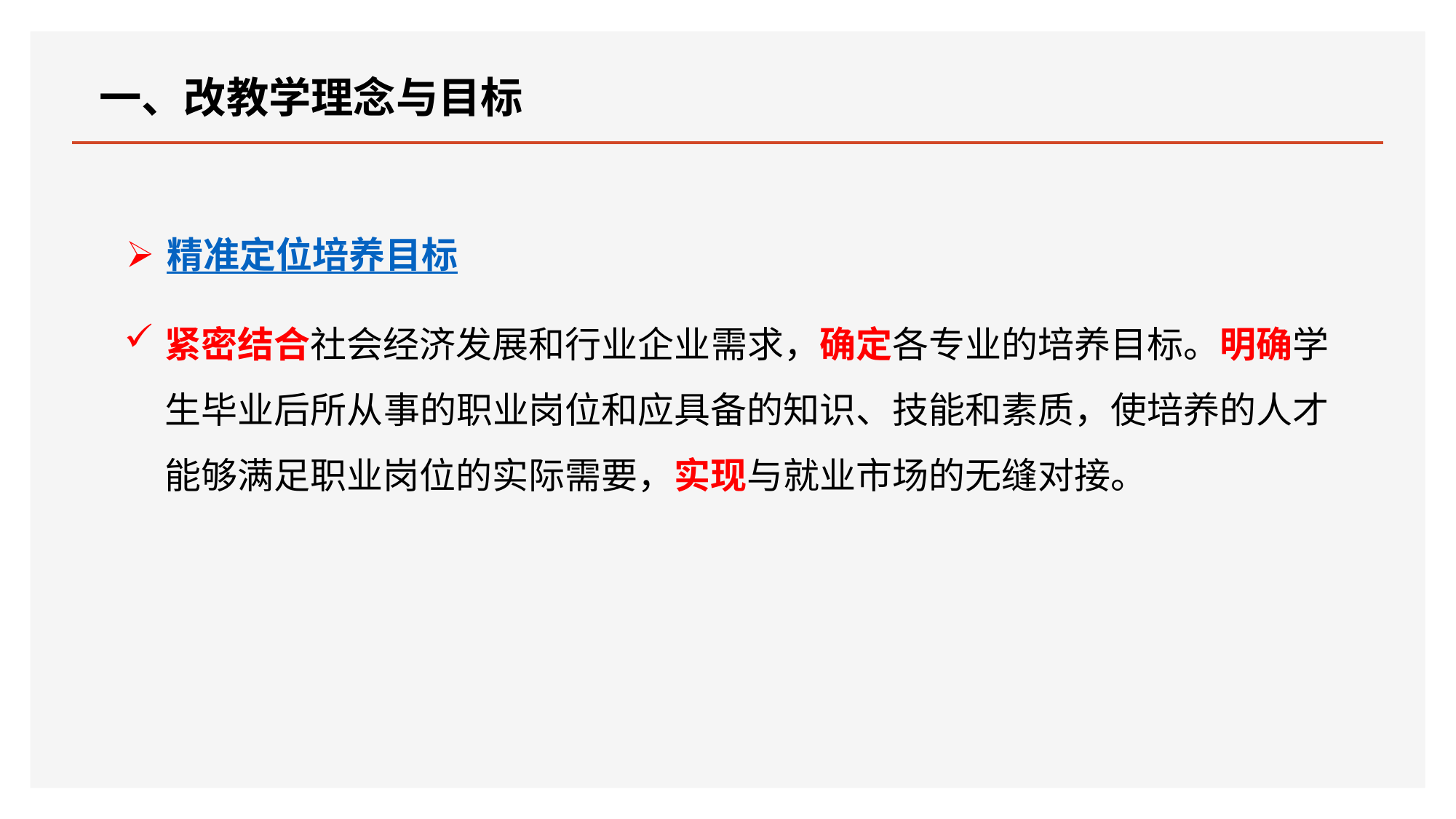

一、改教学理念与目标
精准定位培养目标
紧密结合社会经济发展和行业企业需求，确定各专业的培养目标。明确学生毕业后所从事的职业岗位和应具备的知识、技能和素质，使培养的人才能够满足职业岗位的实际需要，实现与就业市场的无缝对接。